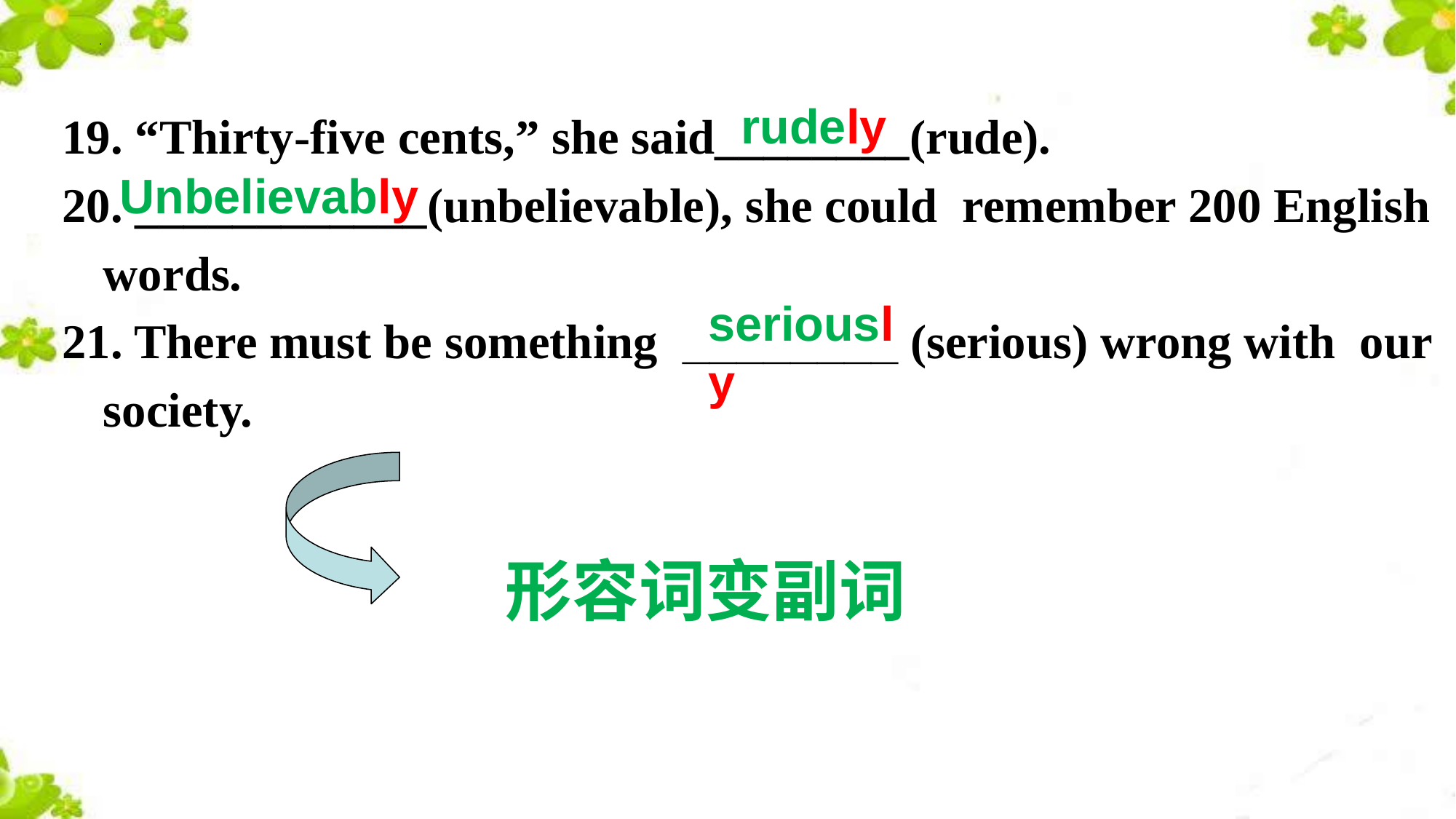

19. “Thirty-five cents,” she said________(rude).
20. ____________(unbelievable), she could  remember 200 English words.
21. There must be something  ________ (serious) wrong with  our society.

rudely
Unbelievably
seriously

形容词变副词